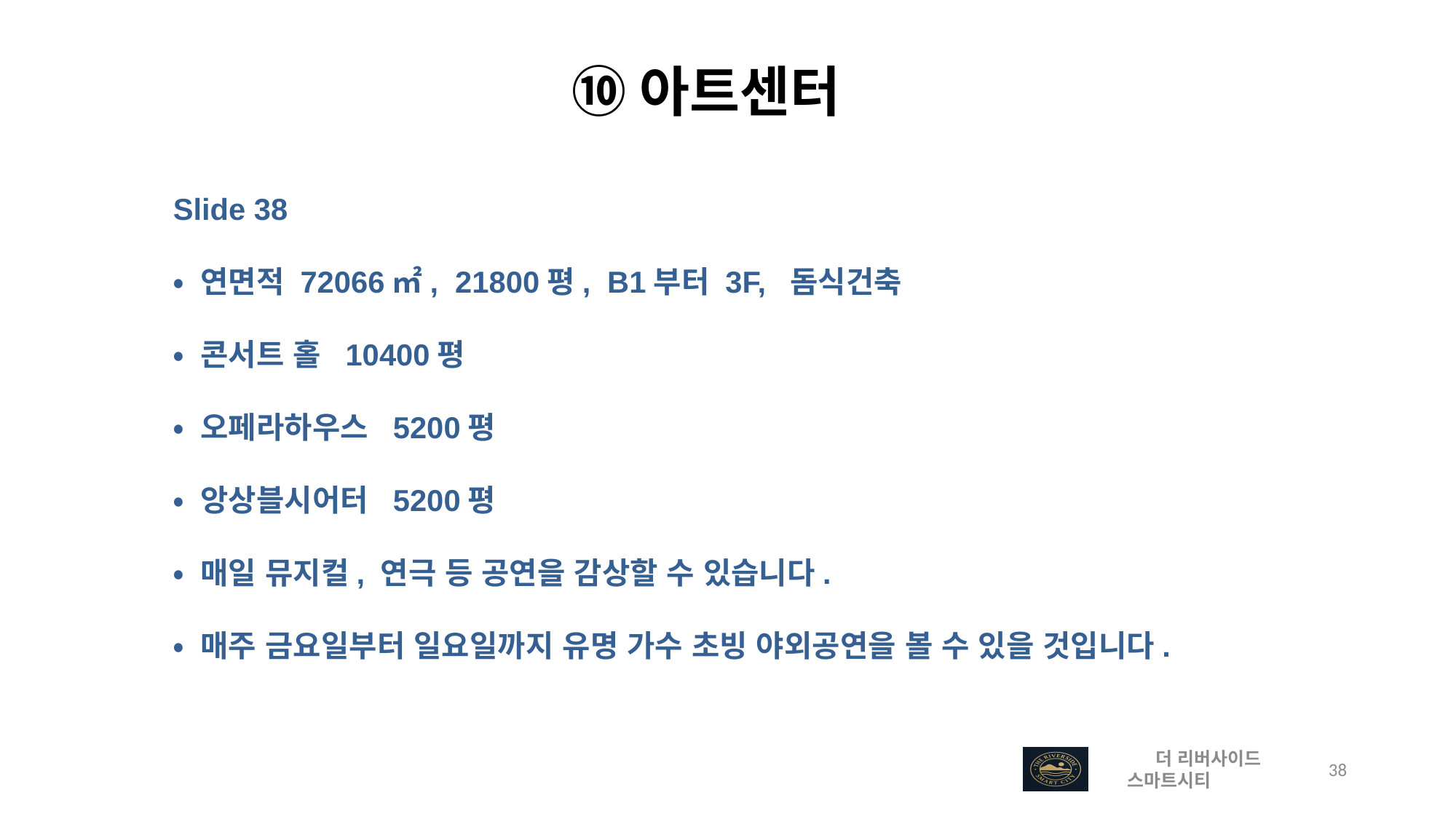

⑩아트센터
Slide 38
• 연면적 72066㎡,  21800평,  B1부터 3F,  돔식건축
• 콘서트 홀  10400평
• 오페라하우스  5200평
• 앙상블시어터  5200평
• 매일 뮤지컬, 연극 등 공연을 감상할 수 있습니다.
• 매주 금요일부터 일요일까지 유명 가수 초빙 야외공연을 볼 수 있을 것입니다.

             더 리버사이드 스마트시티
  38